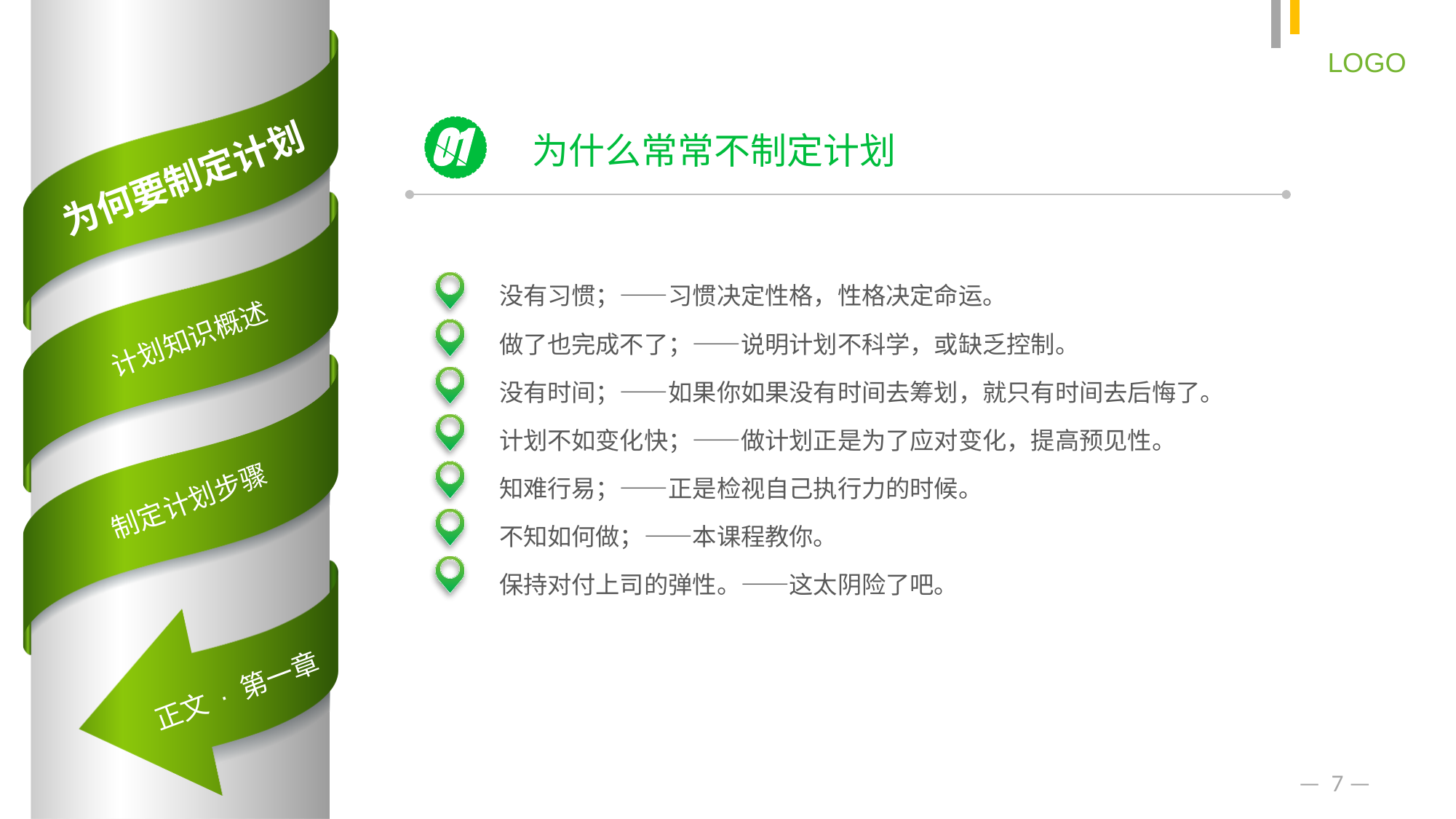

01

为什么常常不制定计划
没有习惯；——习惯决定性格，性格决定命运。
做了也完成不了；——说明计划不科学，或缺乏控制。
没有时间；——如果你如果没有时间去筹划，就只有时间去后悔了。
计划不如变化快；——做计划正是为了应对变化，提高预见性。
知难行易；——正是检视自己执行力的时候。
不知如何做；——本课程教你。
保持对付上司的弹性。——这太阴险了吧。